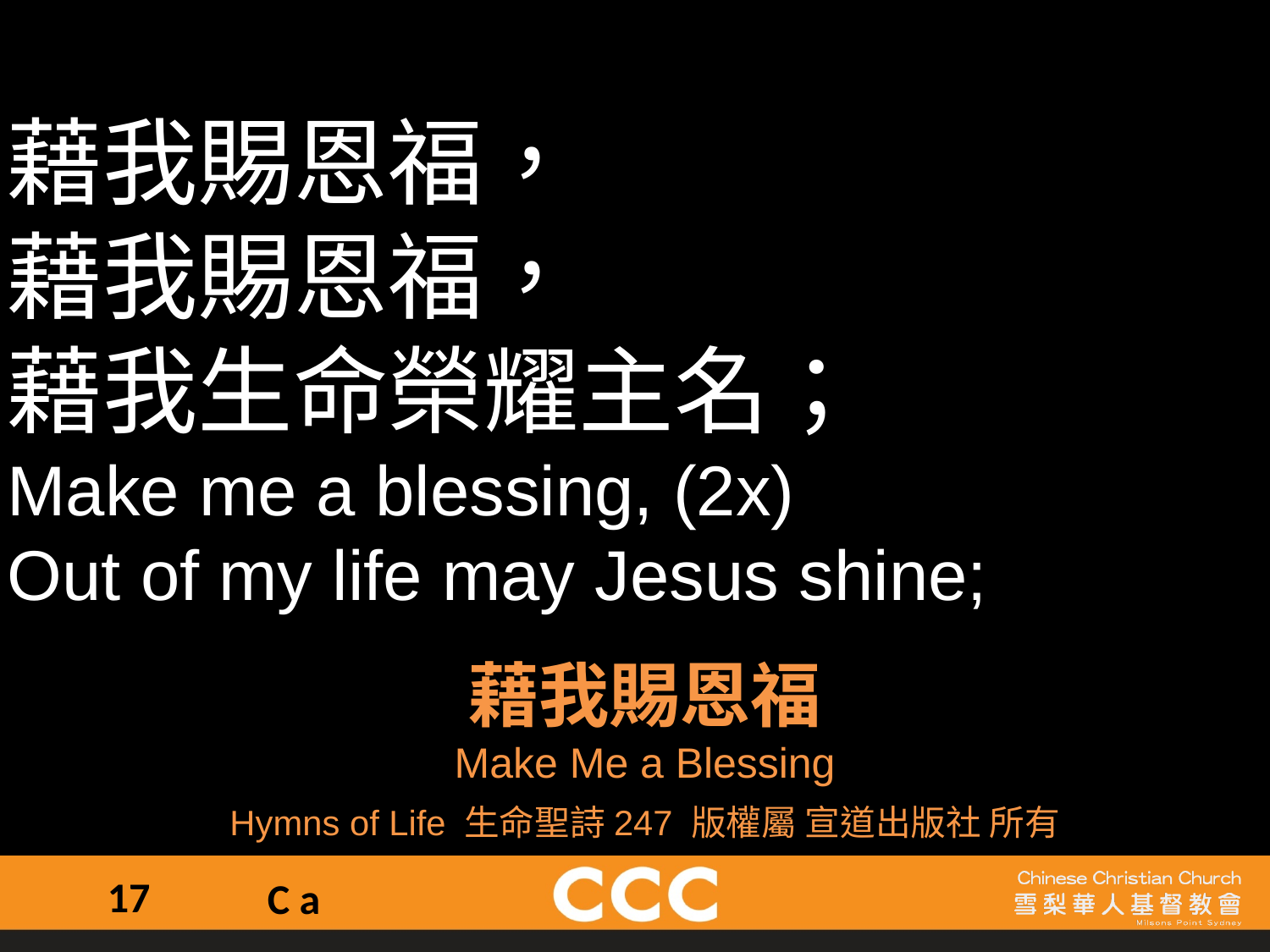

藉我賜恩福，
藉我賜恩福，
藉我生命榮耀主名；
Make me a blessing, (2x)
Out of my life may Jesus shine;
藉我賜恩福
Make Me a Blessing
Hymns of Life 生命聖詩247 版權屬 宣道出版社 所有
17
C a